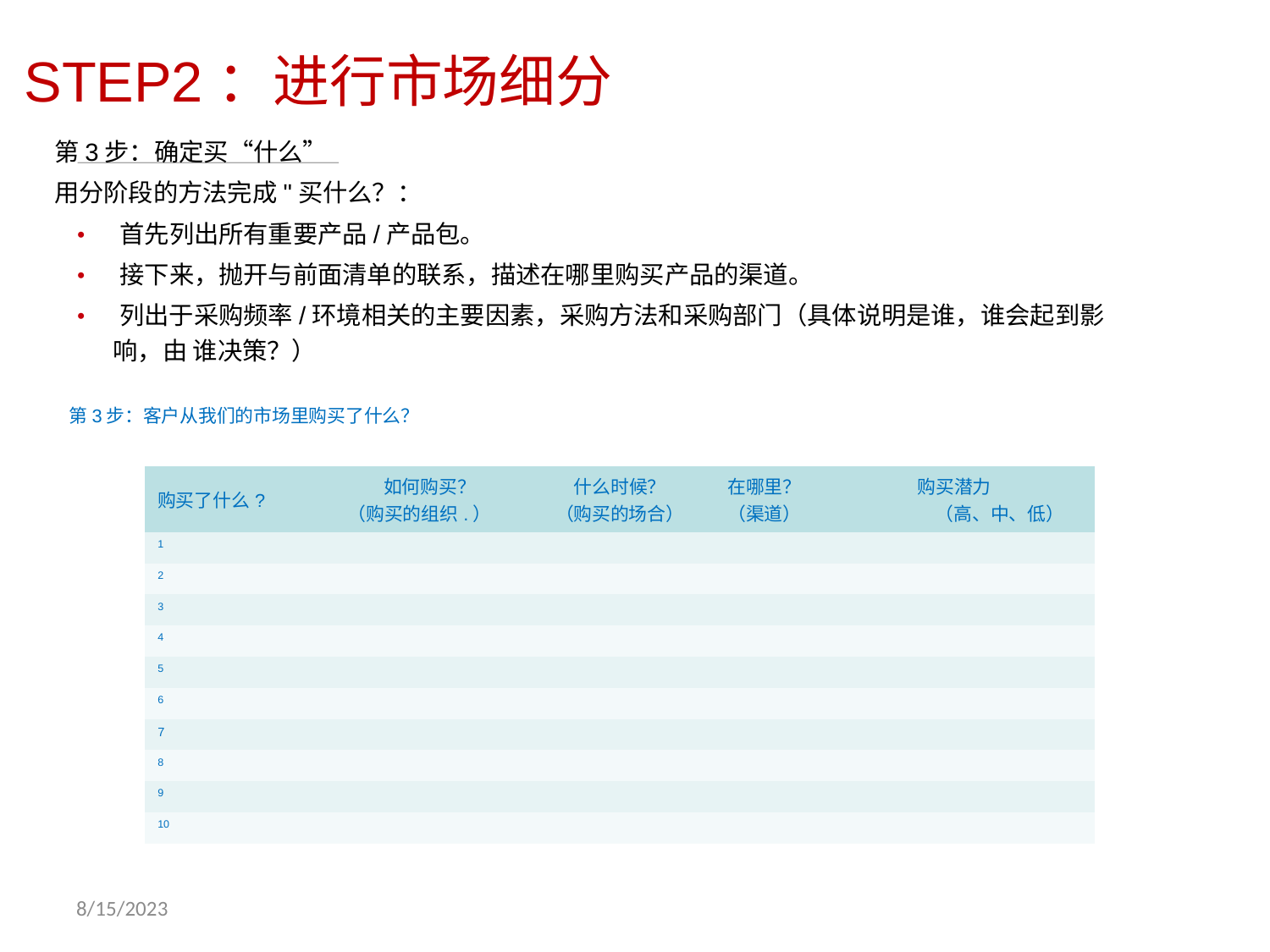

STEP2：进行市场细分

	第3步：确定买“什么”
	用分阶段的方法完成"买什么？：

首先列出所有重要产品/产品包。
接下来，抛开与前面清单的联系，描述在哪里购买产品的渠道。
列出于采购频率/环境相关的主要因素，采购方法和采购部门（具体说明是谁，谁会起到影
•
•
•
	响，由 谁决策？）

第3步：客户从我们的市场里购买了什么？
| 购买了什么? | 如何购买？ （购买的组织.） | 什么时候？ （购买的场合） | 在哪里？ （渠道） | 购买潜力 （高、中、低） |
| --- | --- | --- | --- | --- |
| 1 |  |  |  |  |
| 2 |  |  |  |  |
| 3 |  |  |  |  |
| 4 |  |  |  |  |
| 5 |  |  |  |  |
| 6 |  |  |  |  |
| 7 |  |  |  |  |
| 8 |  |  |  |  |
| 9 |  |  |  |  |
| 10 |  |  |  |  |
8/15/2023